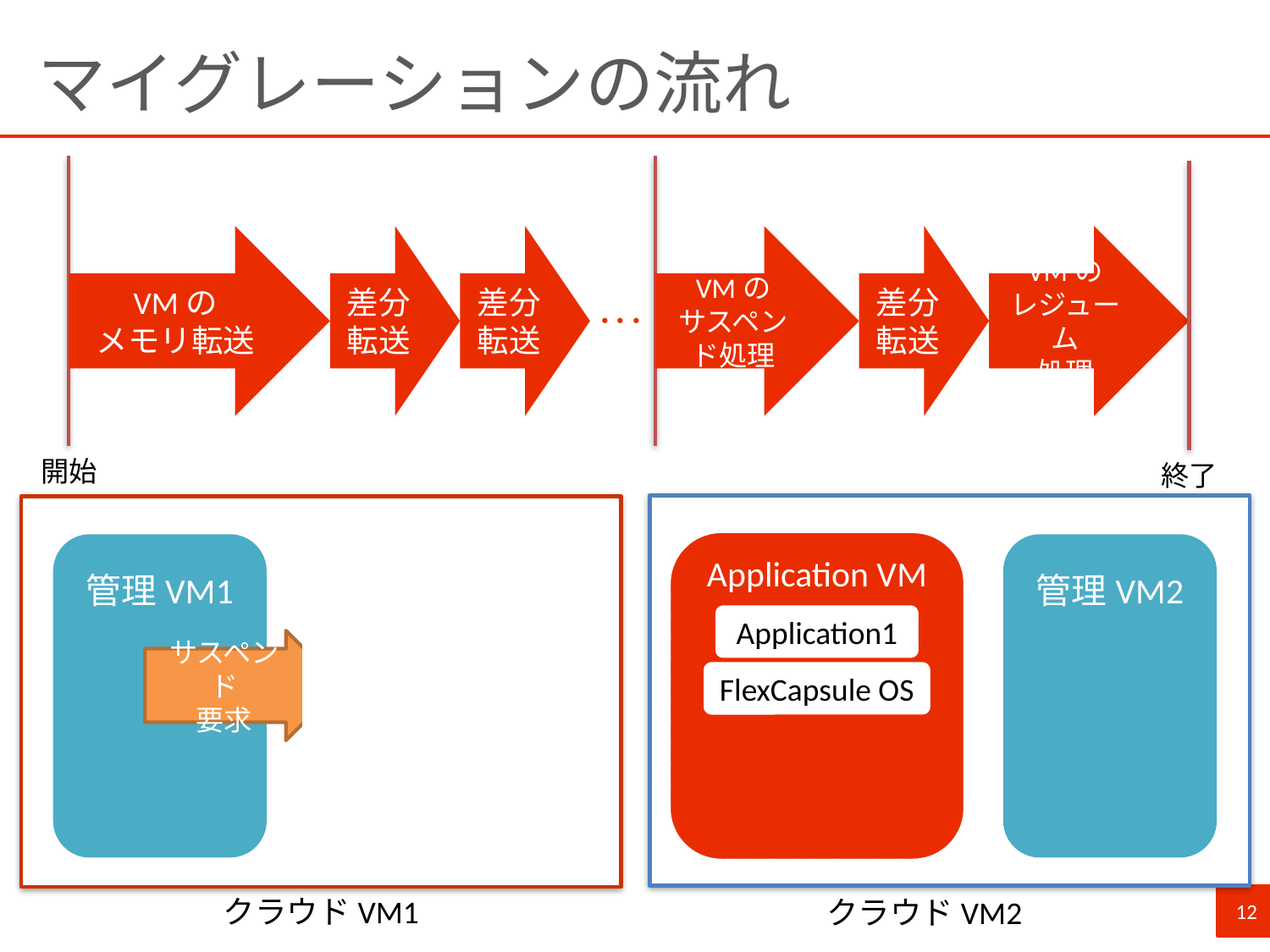

# マイグレーションの流れ
開始
終了
VMの
メモリ転送
差分
転送
差分
転送
VMの
サスペンド処理
差分
転送
VMの
レジューム
処理
･･･

管理VM1

Application VM

Application VM

Application1
FlexCapsule OS
Application VM

管理VM2

Application VM

Application1
FlexCapsule OS
Application1
Application1
サスペンド
要求
FlexCapsule OS
FlexCapsule OS
メモリ

12
クラウドVM1
クラウドVM2